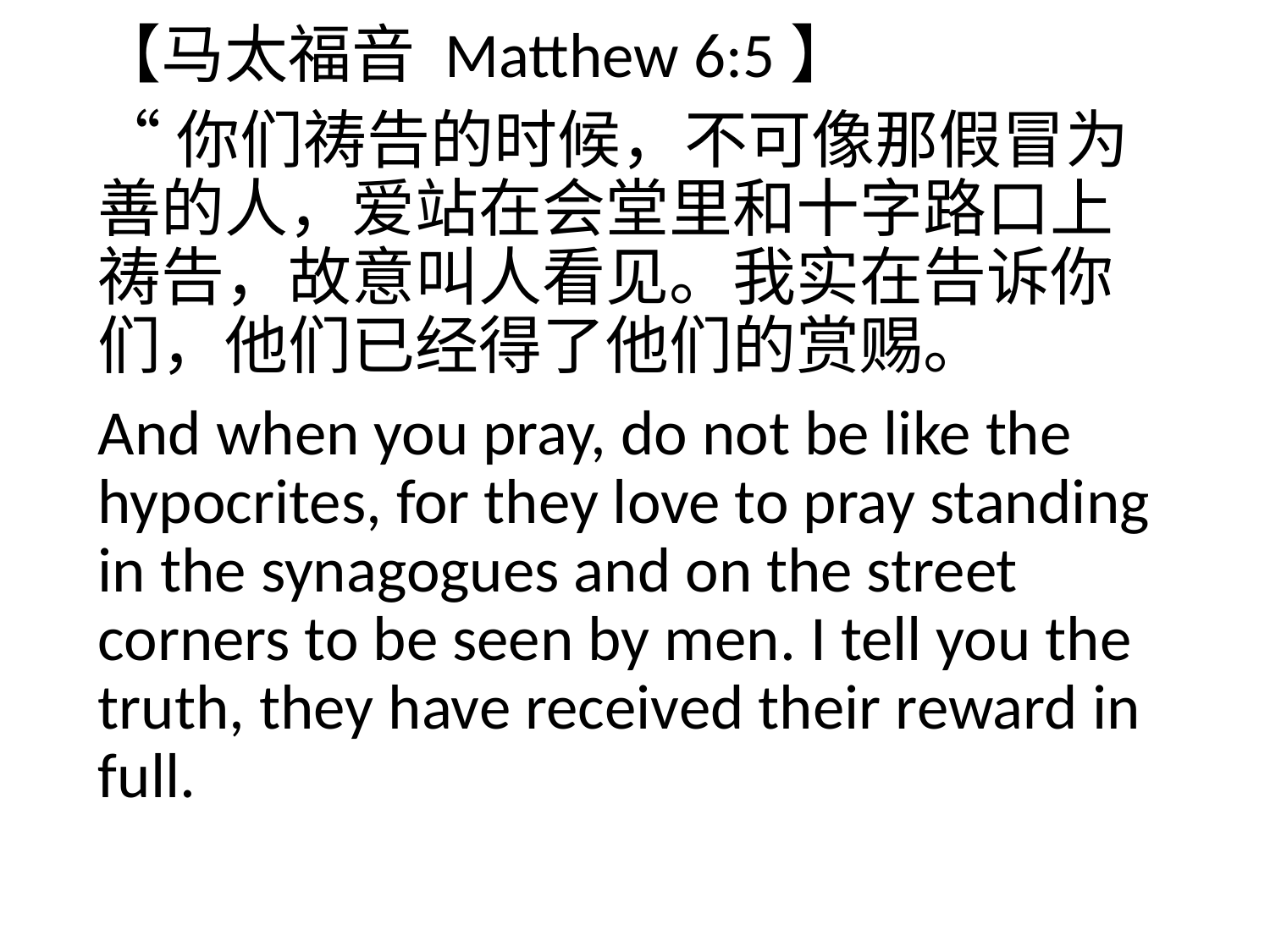

【马太福音 Matthew 6:5】
“你们祷告的时候，不可像那假冒为善的人，爱站在会堂里和十字路口上祷告，故意叫人看见。我实在告诉你们，他们已经得了他们的赏赐。
And when you pray, do not be like the hypocrites, for they love to pray standing in the synagogues and on the street corners to be seen by men. I tell you the truth, they have received their reward in full.